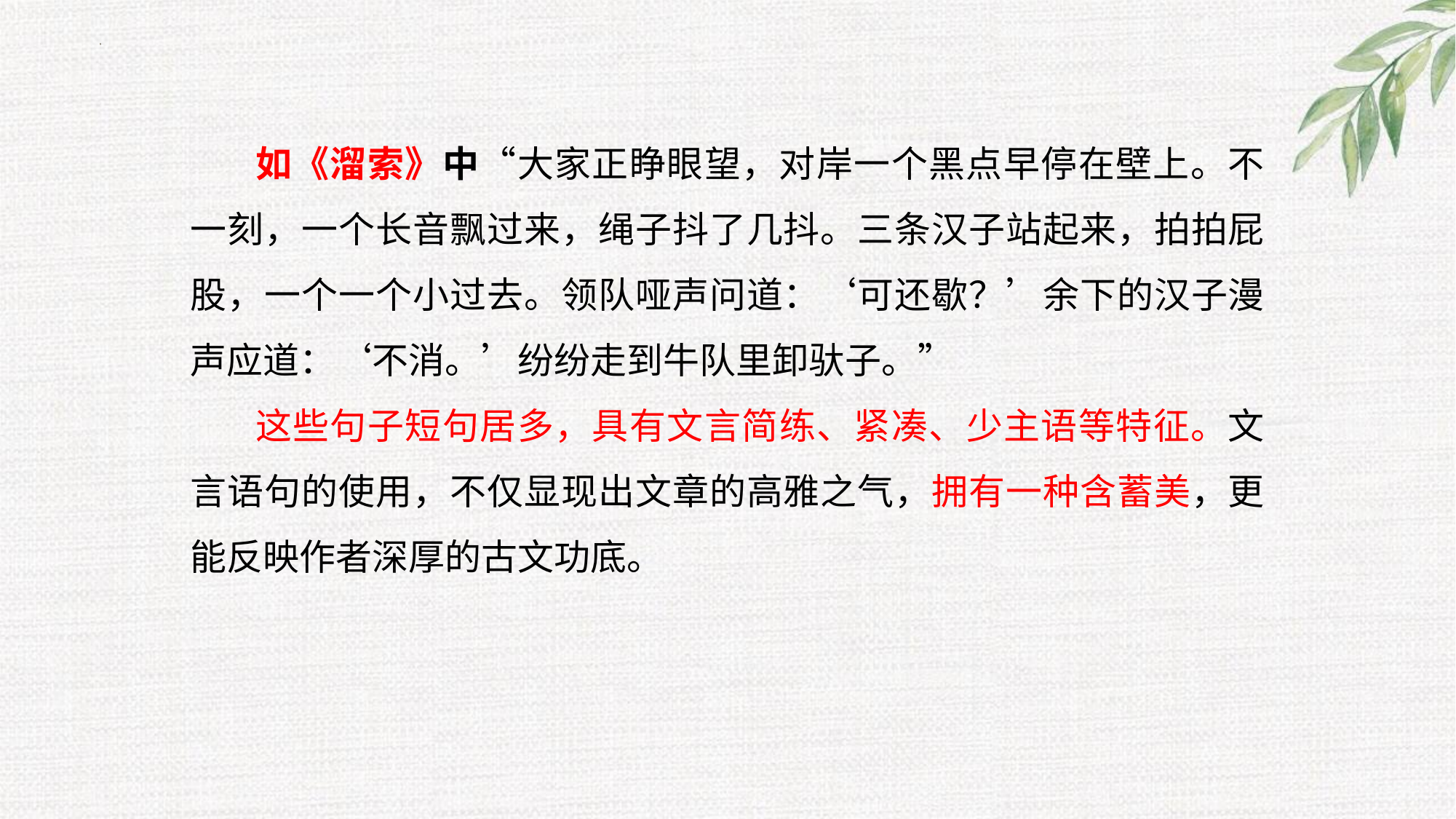

如《溜索》中“大家正睁眼望，对岸一个黑点早停在壁上。不一刻，一个长音飘过来，绳子抖了几抖。三条汉子站起来，拍拍屁股，一个一个小过去。领队哑声问道：‘可还歇？’余下的汉子漫声应道：‘不消。’纷纷走到牛队里卸驮子。”
  这些句子短句居多，具有文言简练、紧凑、少主语等特征。文言语句的使用，不仅显现出文章的高雅之气，拥有一种含蓄美，更能反映作者深厚的古文功底。